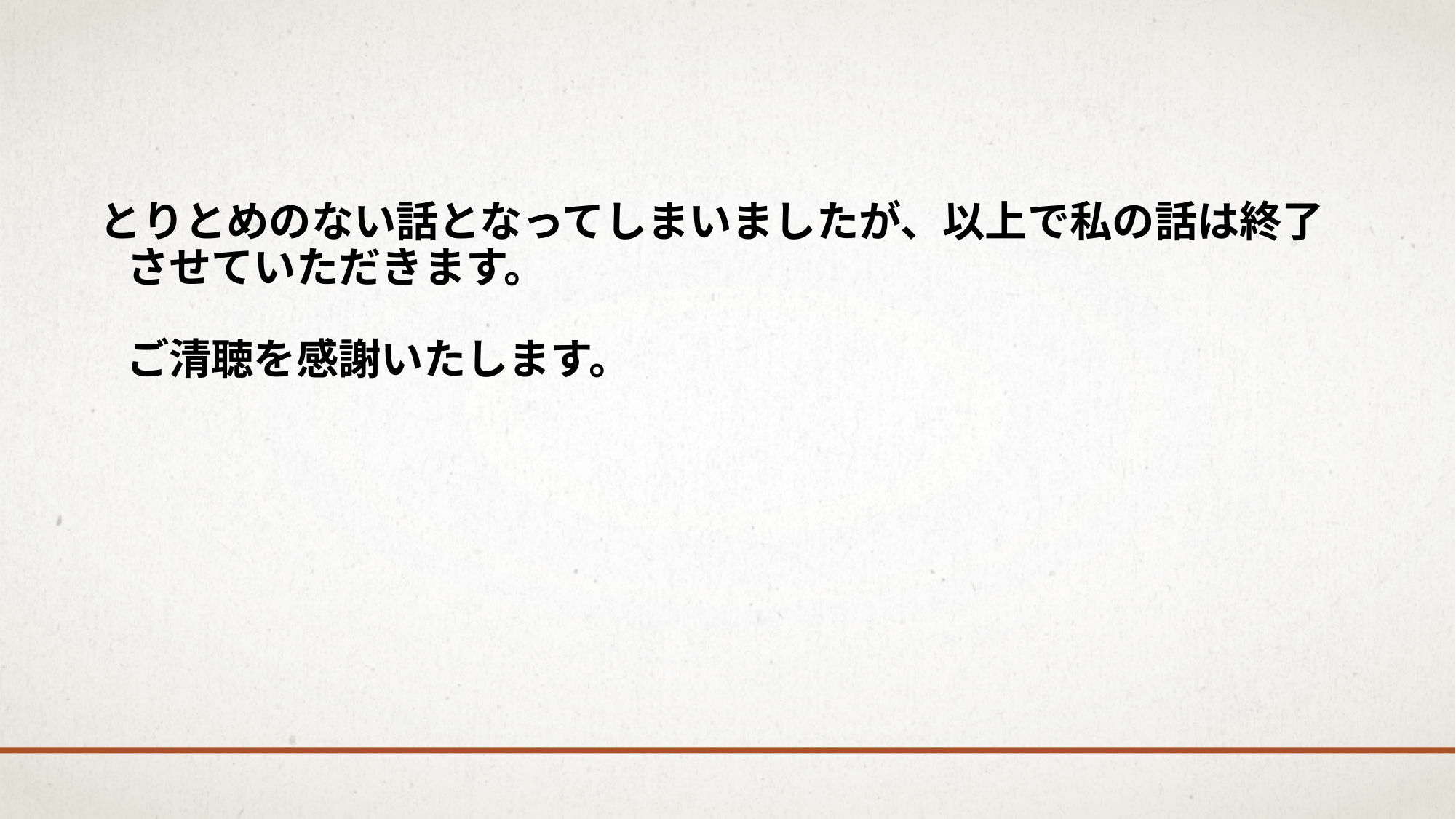

# とりとめのない話となってしまいましたが、以上で私の話は終了させていただきます。 ご清聴を感謝いたします。